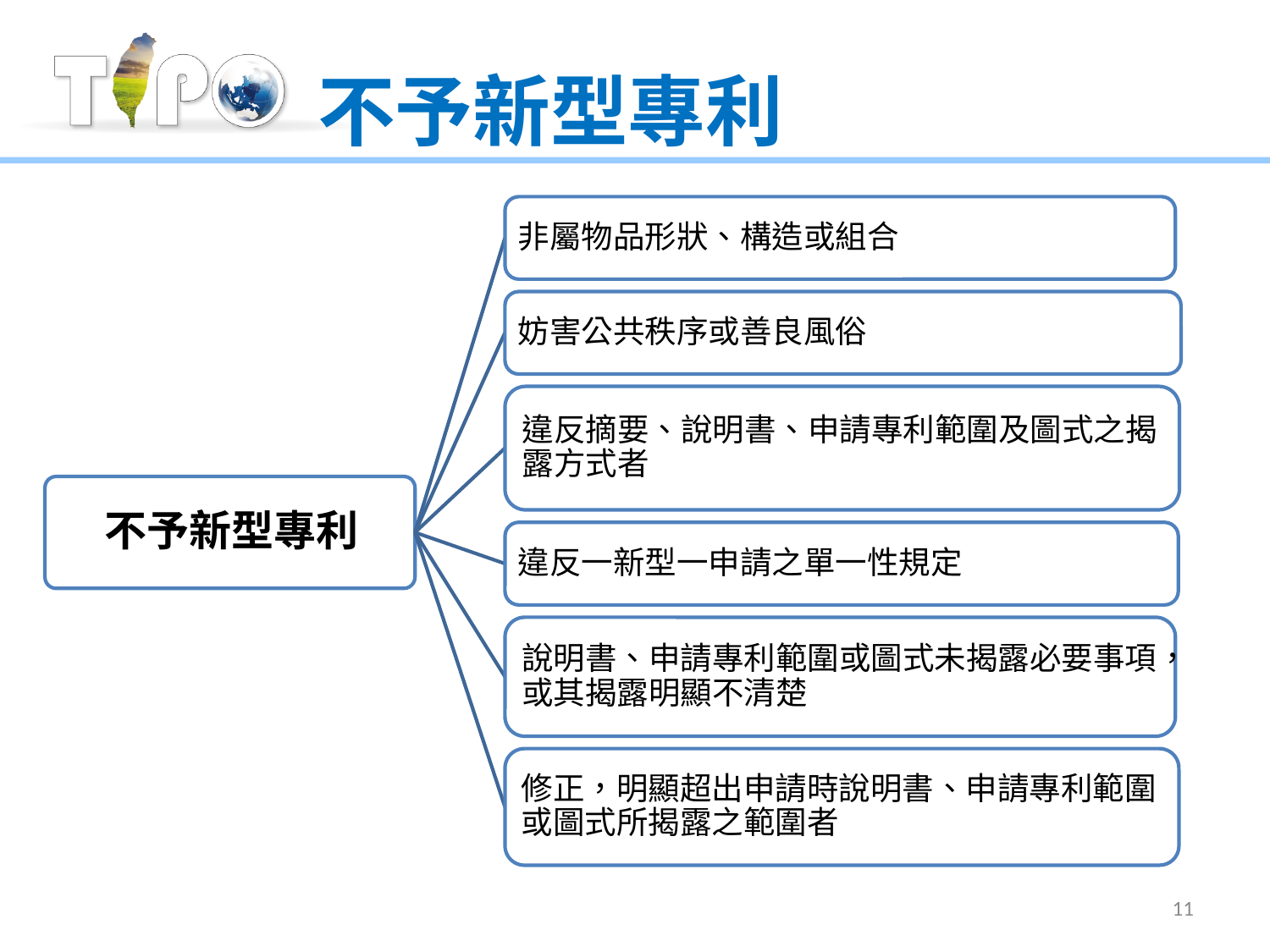

# 不予新型專利
不予新型專利

非屬物品形狀、構造或組合

妨害公共秩序或善良風俗

違反摘要、說明書、申請專利範圍及圖式之揭露方式者

違反一新型一申請之單一性規定

說明書、申請專利範圍或圖式未揭露必要事項，或其揭露明顯不清楚

修正，明顯超出申請時說明書、申請專利範圍或圖式所揭露之範圍者
11